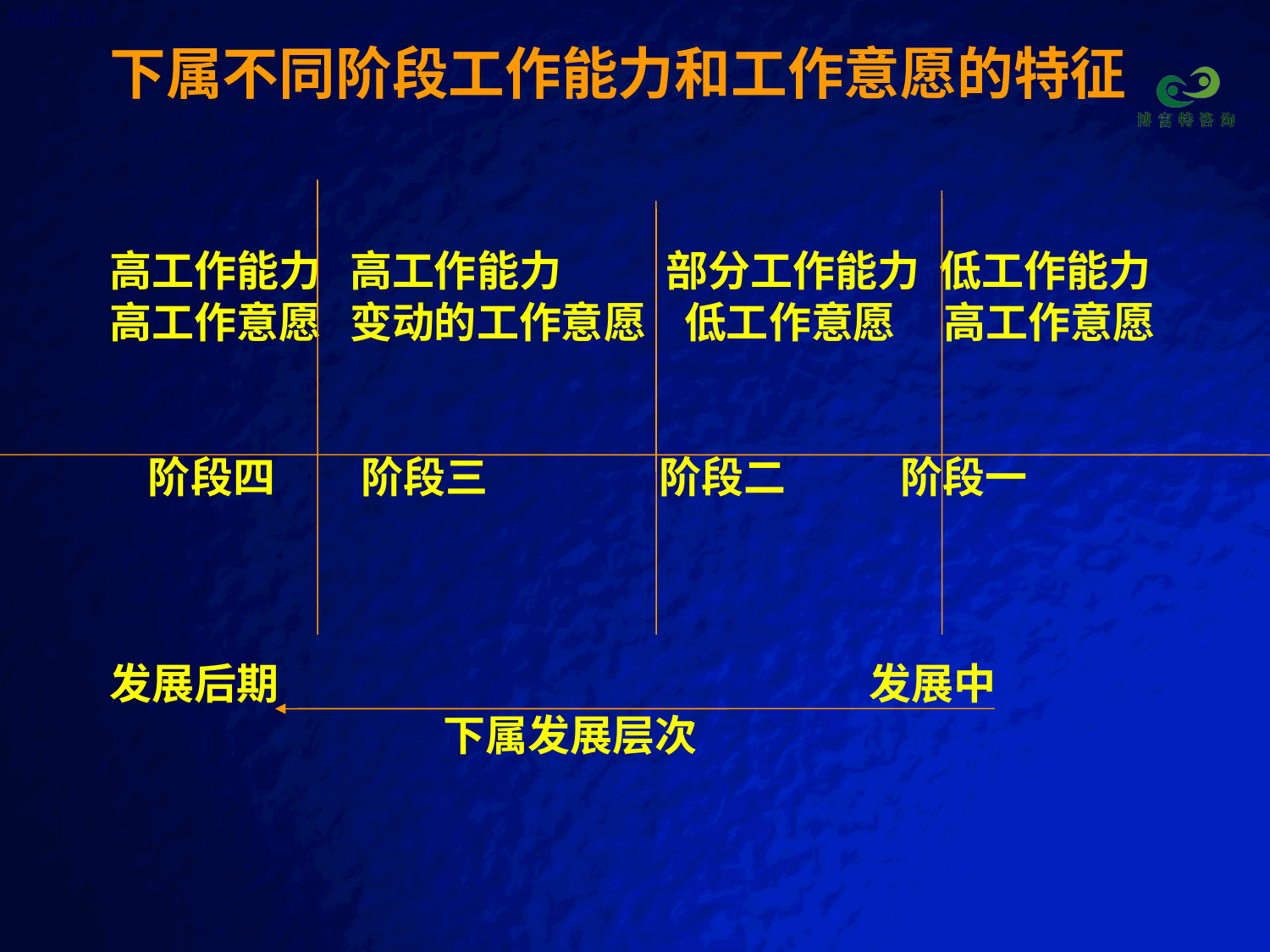

# 下属不同阶段工作能力和工作意愿的特征

高工作能力   高工作能力           部分工作能力  低工作能力
高工作意愿   变动的工作意愿    低工作意愿     高工作意愿

   阶段四         阶段三                  阶段二            阶段一

发展后期                                                              发展中
                                  下属发展层次